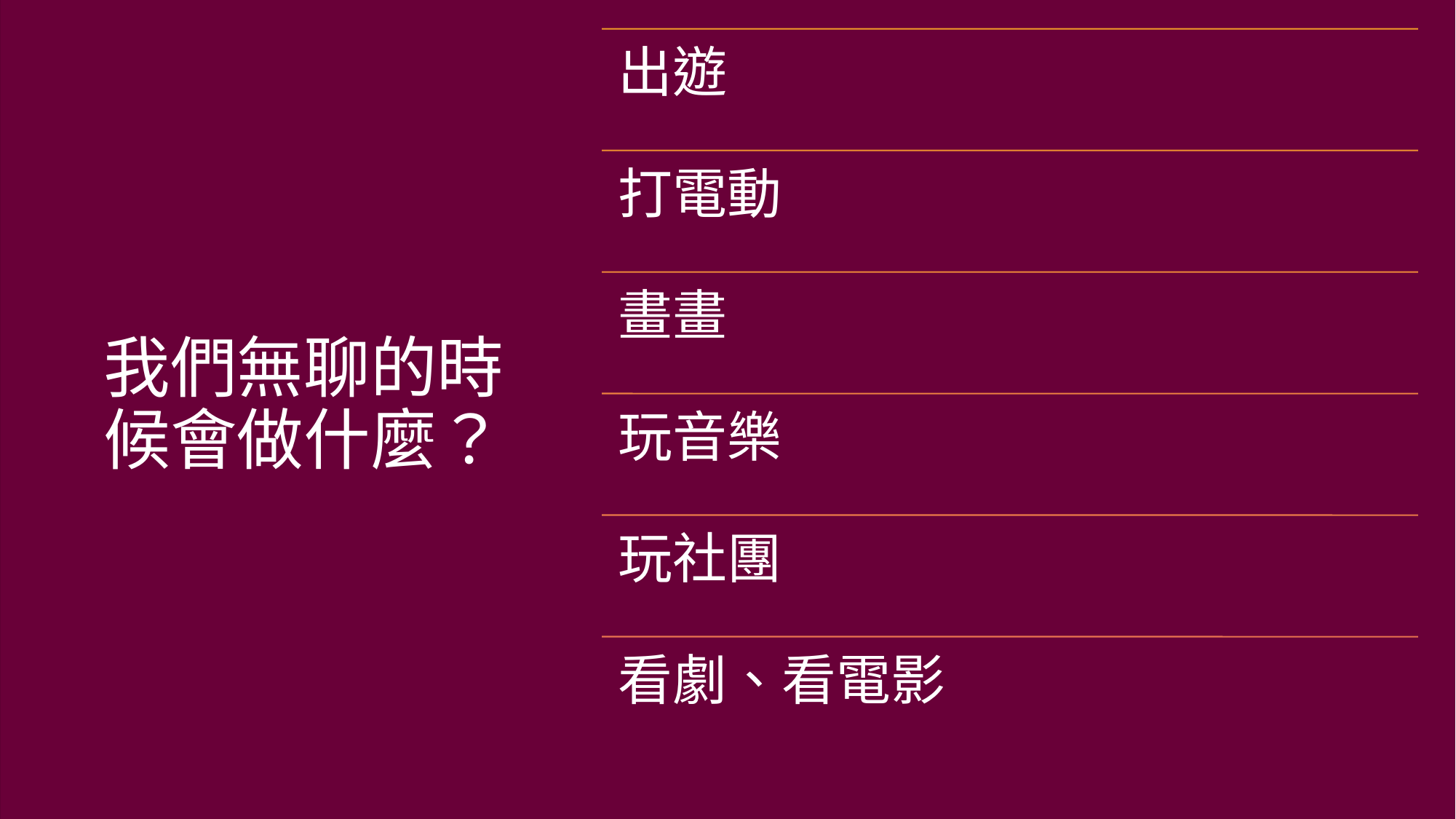

出遊
打電動
畫畫
玩音樂
玩社團
看劇、看電影
# 我們無聊的時候會做什麼？